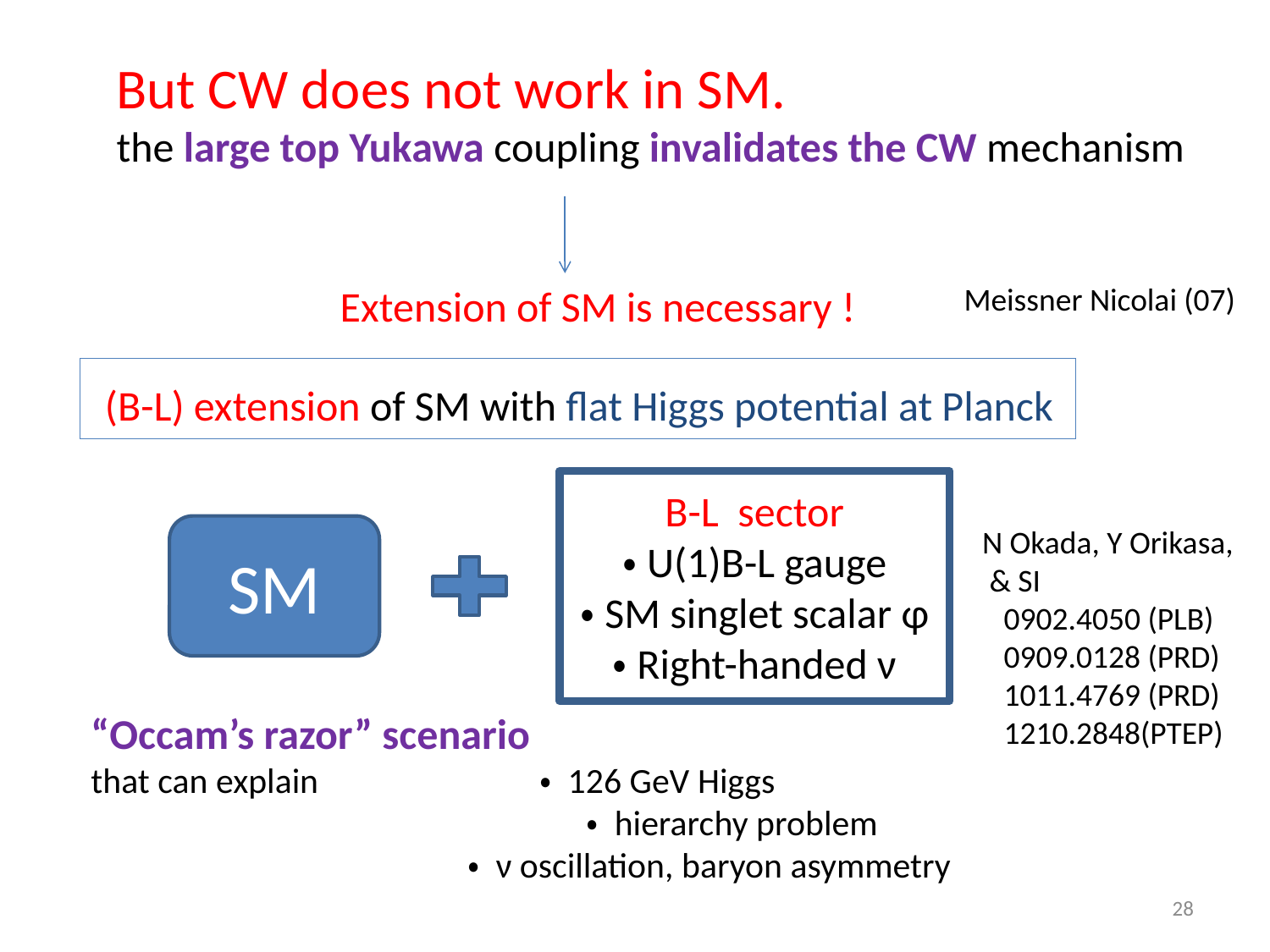

But CW does not work in SM.
the large top Yukawa coupling invalidates the CW mechanism
Extension of SM is necessary !
Meissner Nicolai (07)
 (B-L) extension of SM with flat Higgs potential at Planck
B-L  sector
・U(1)B-L gauge
・SM singlet scalar φ
・Right-handed ν
SM
N Okada, Y Orikasa,
 & SI
   0902.4050 (PLB)
   0909.0128 (PRD)
   1011.4769 (PRD)
   1210.2848(PTEP)

“Occam’s razor” scenario
that can explain　　　　　　・ 126 GeV Higgs
                　　　　　　　　　　 ・ hierarchy problem
                                               ・ ν oscillation, baryon asymmetry
28